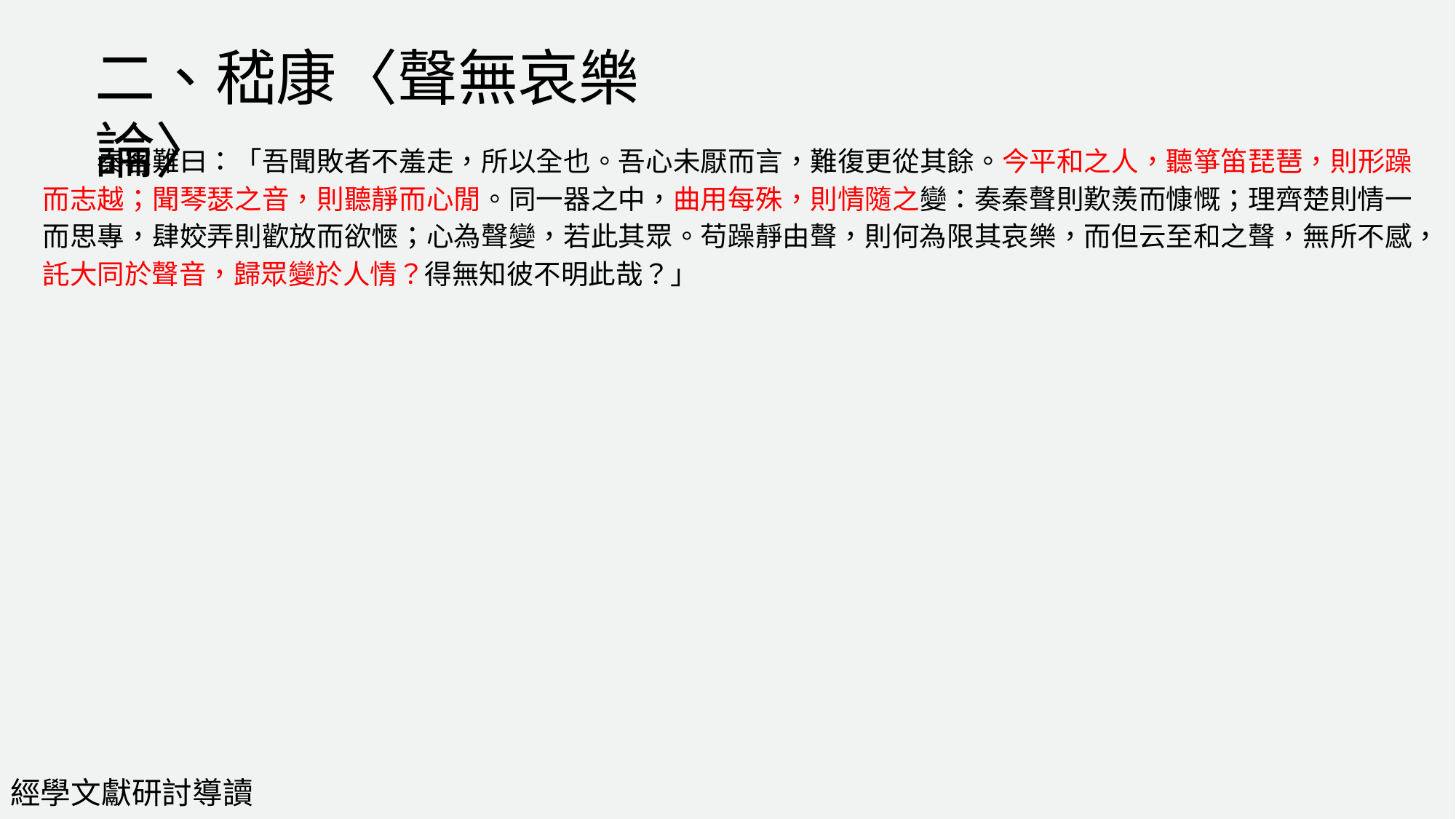

二、嵇康〈聲無哀樂論〉
　　秦客難曰：「吾聞敗者不羞走，所以全也。吾心未厭而言，難復更從其餘。今平和之人，聽箏笛琵琶，則形躁而志越；聞琴瑟之音，則聽靜而心閒。同一器之中，曲用每殊，則情隨之變：奏秦聲則歎羨而慷慨；理齊楚則情一而思專，肆姣弄則歡放而欲愜；心為聲變，若此其眾。苟躁靜由聲，則何為限其哀樂，而但云至和之聲，無所不感，託大同於聲音，歸眾變於人情？得無知彼不明此哉？」